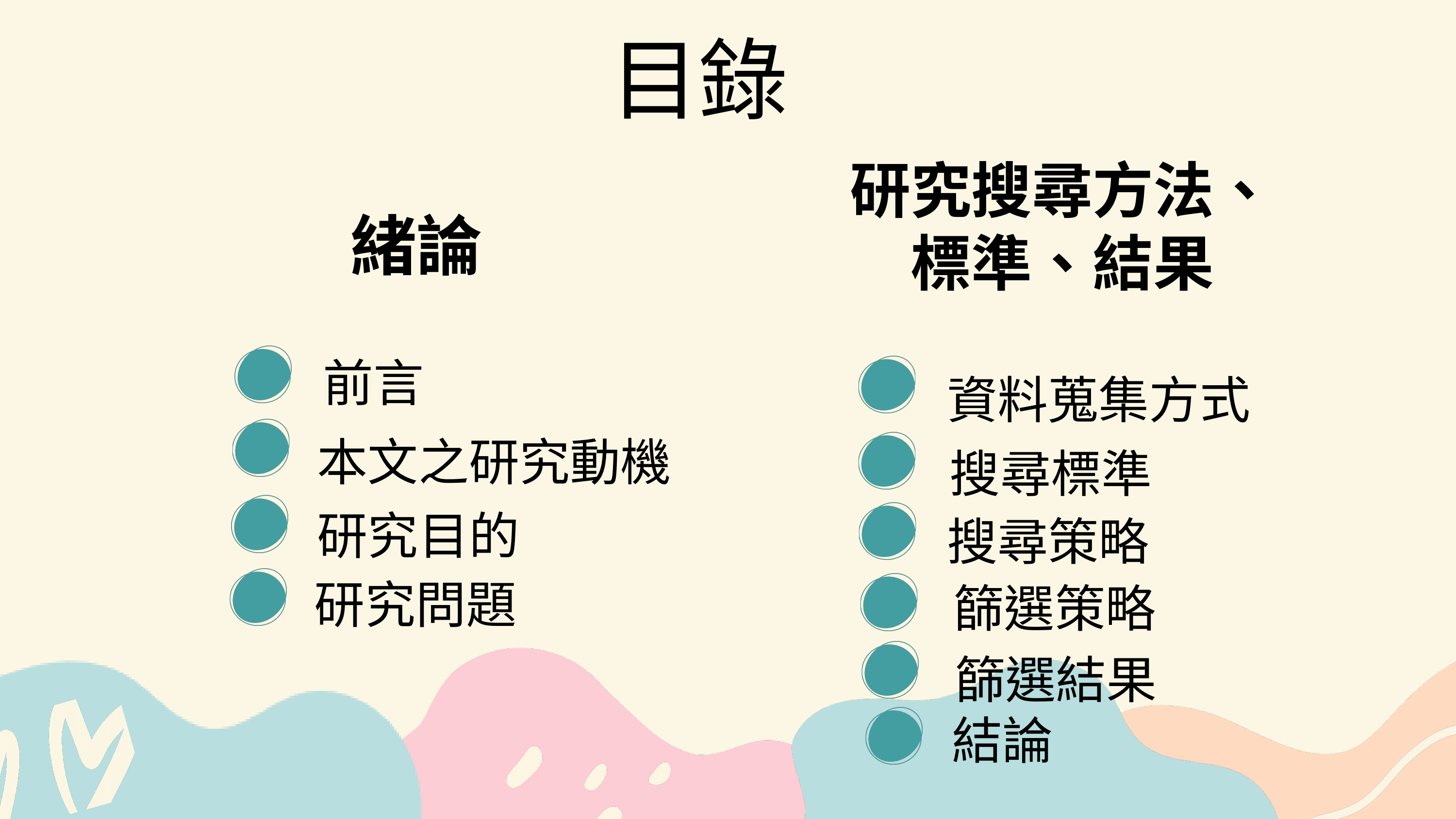

目錄
研究搜尋方法、
標準、結果
緒論
前言
資料蒐集方式

本文之研究動機
搜尋標準

研究目的
搜尋策略

研究問題
篩選策略

篩選結果

結論